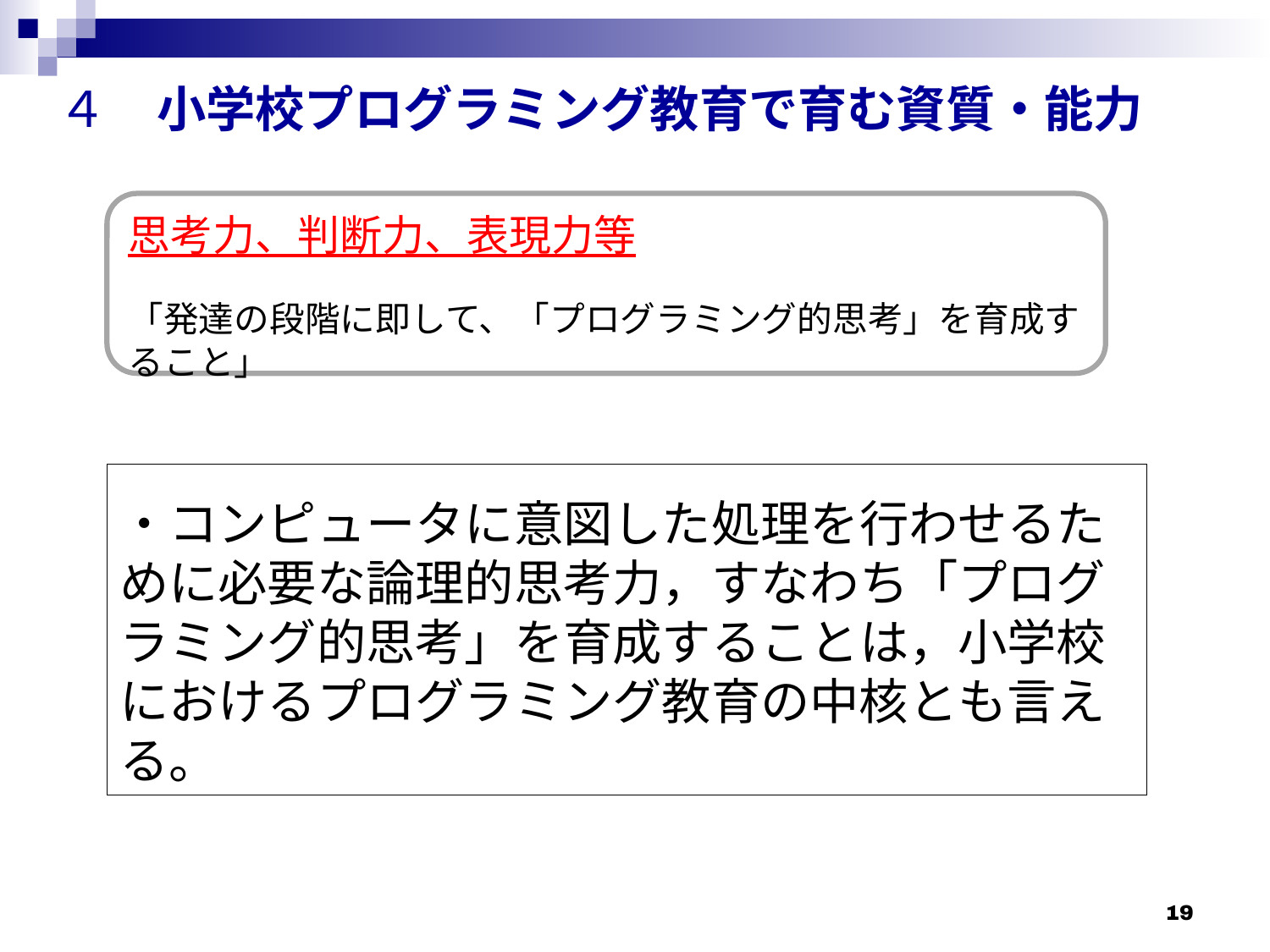

４　小学校プログラミング教育で育む資質・能力

思考力、判断力、表現力等

「発達の段階に即して、「プログラミング的思考」を育成すること」

・コンピュータに意図した処理を行わせるために必要な論理的思考力，すなわち「プログラミング的思考」を育成することは，小学校におけるプログラミング教育の中核とも言える。
19